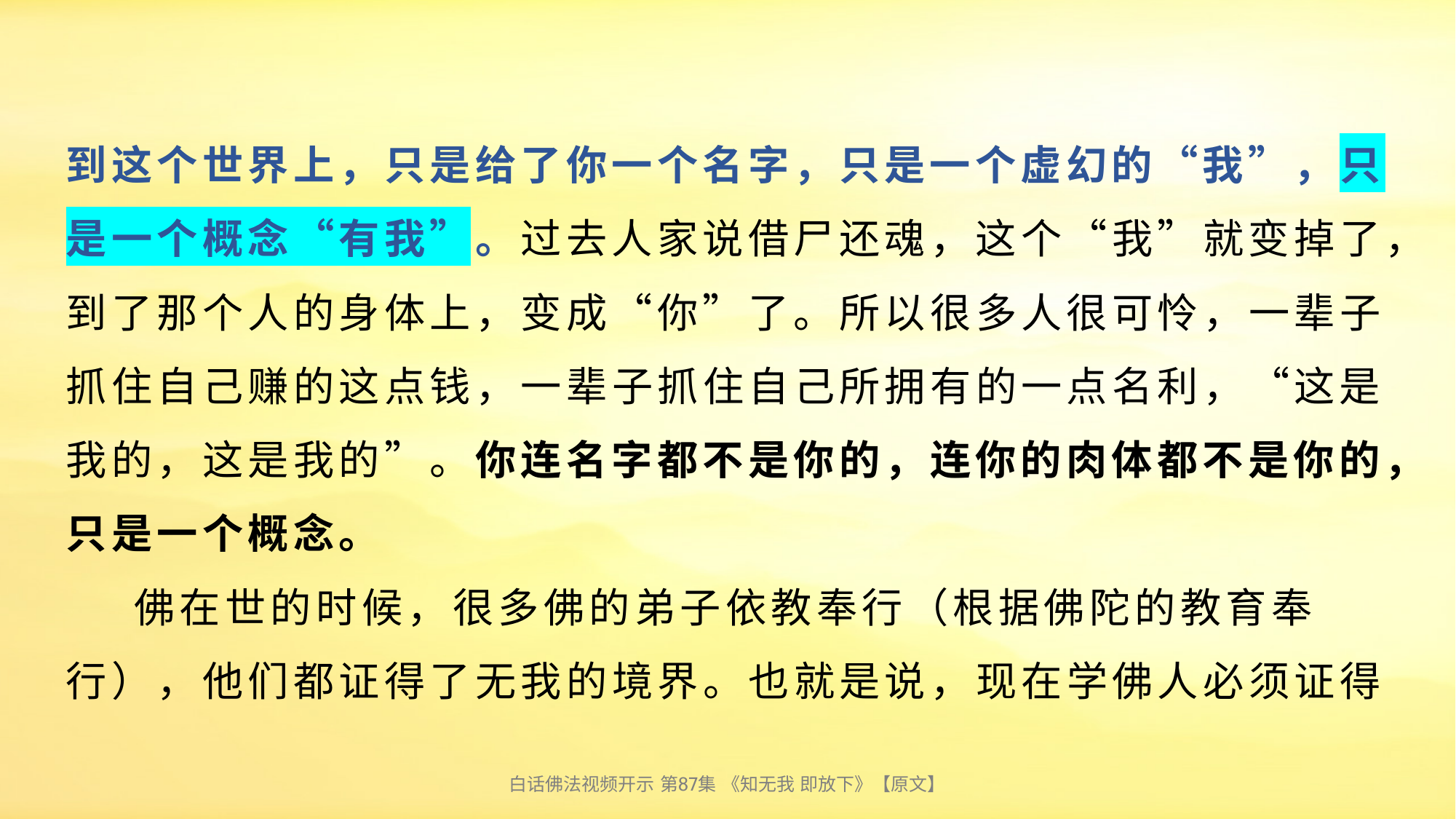

# 到这个世界上，只是给了你一个名字，只是一个虚幻的“我”，只是一个概念“有我”。过去人家说借尸还魂，这个“我”就变掉了，到了那个人的身体上，变成“你”了。所以很多人很可怜，一辈子抓住自己赚的这点钱，一辈子抓住自己所拥有的一点名利，“这是我的，这是我的”。你连名字都不是你的，连你的肉体都不是你的，只是一个概念。 佛在世的时候，很多佛的弟子依教奉行（根据佛陀的教育奉行），他们都证得了无我的境界。也就是说，现在学佛人必须证得
白话佛法视频开示 第87集 《知无我 即放下》【原文】